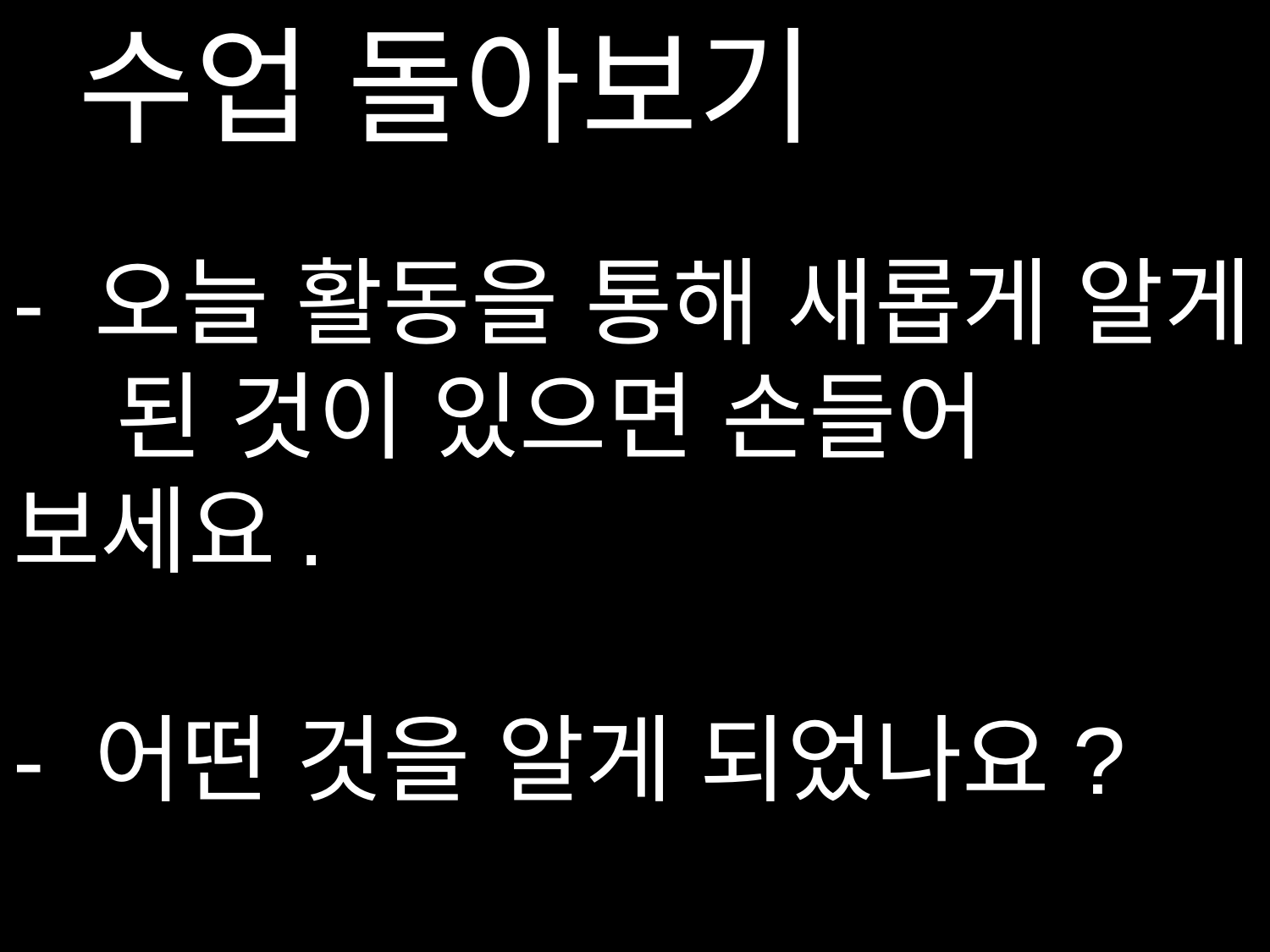

수업 돌아보기
- 오늘 활동을 통해 새롭게 알게
   된 것이 있으면 손들어 보세요.

- 어떤 것을 알게 되었나요?